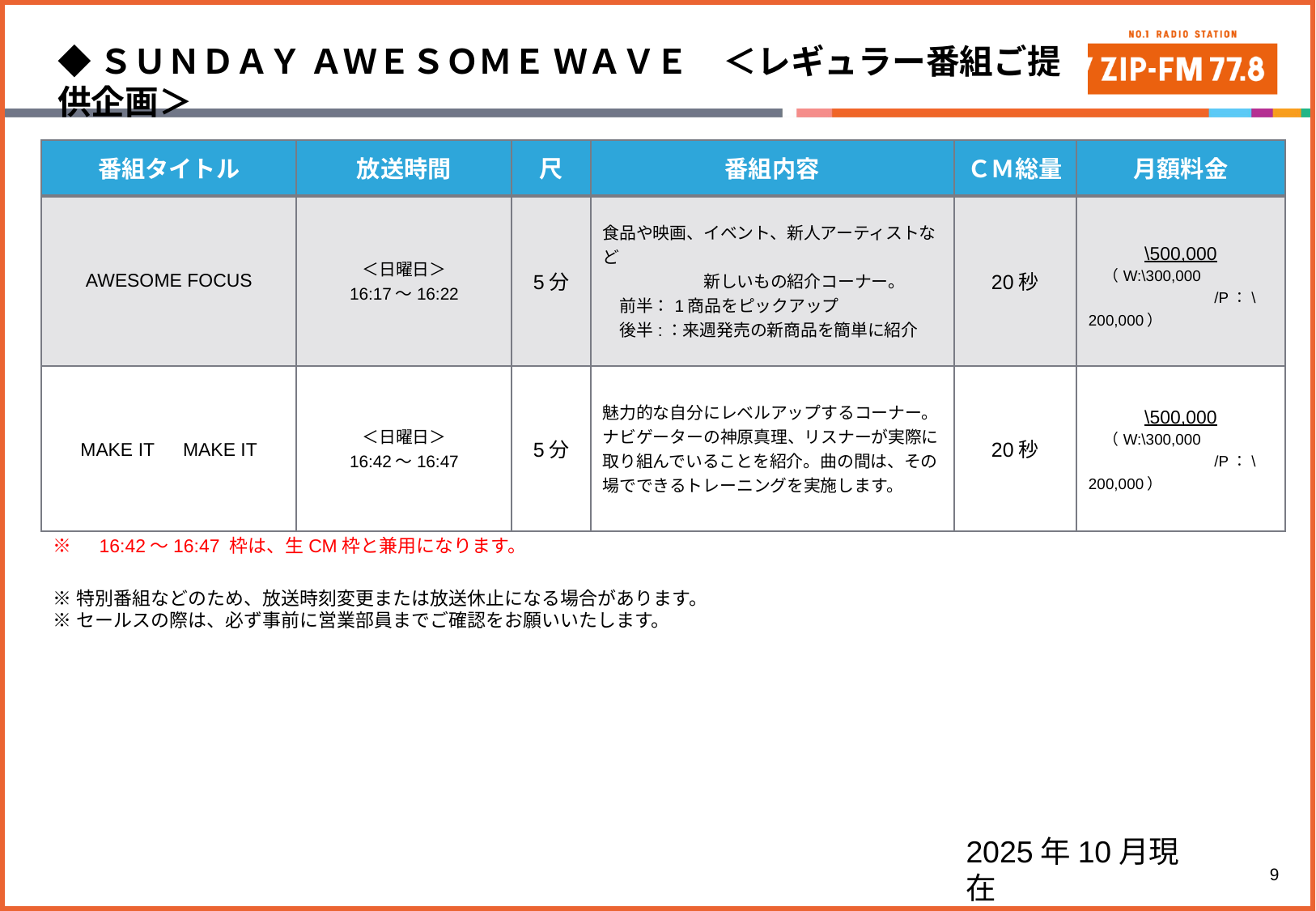

◆ＳＵＮＤＡＹ ＡＷＥＳＯＭＥ ＷＡＶＥ　＜レギュラー番組ご提供企画＞
| 番組タイトル | 放送時間 | 尺 | 番組内容 | ＣＭ総量 | 月額料金 |
| --- | --- | --- | --- | --- | --- |
| AWESOME FOCUS | ＜日曜日＞ 16:17～16:22 | 5分 | 食品や映画、イベント、新人アーティストなど 　　　　　　新しいもの紹介コーナー。 　前半：1商品をピックアップ 　後半:：来週発売の新商品を簡単に紹介 | 20秒 | \500,000 　（W:\300,000 　　　　　　　　/P：\200,000） |
| MAKE IT　MAKE IT | ＜日曜日＞ 16:42～16:47 | 5分 | 魅力的な自分にレベルアップするコーナー。 ナビゲーターの神原真理、リスナーが実際に取り組んでいることを紹介。曲の間は、その場でできるトレーニングを実施します。 | 20秒 | \500,000 　（W:\300,000 　　　　　　　　/P：\200,000） |
※　16:42〜16:47 枠は、生CM枠と兼用になります。
※特別番組などのため、放送時刻変更または放送休止になる場合があります。
※セールスの際は、必ず事前に営業部員までご確認をお願いいたします。
2025年10月現在